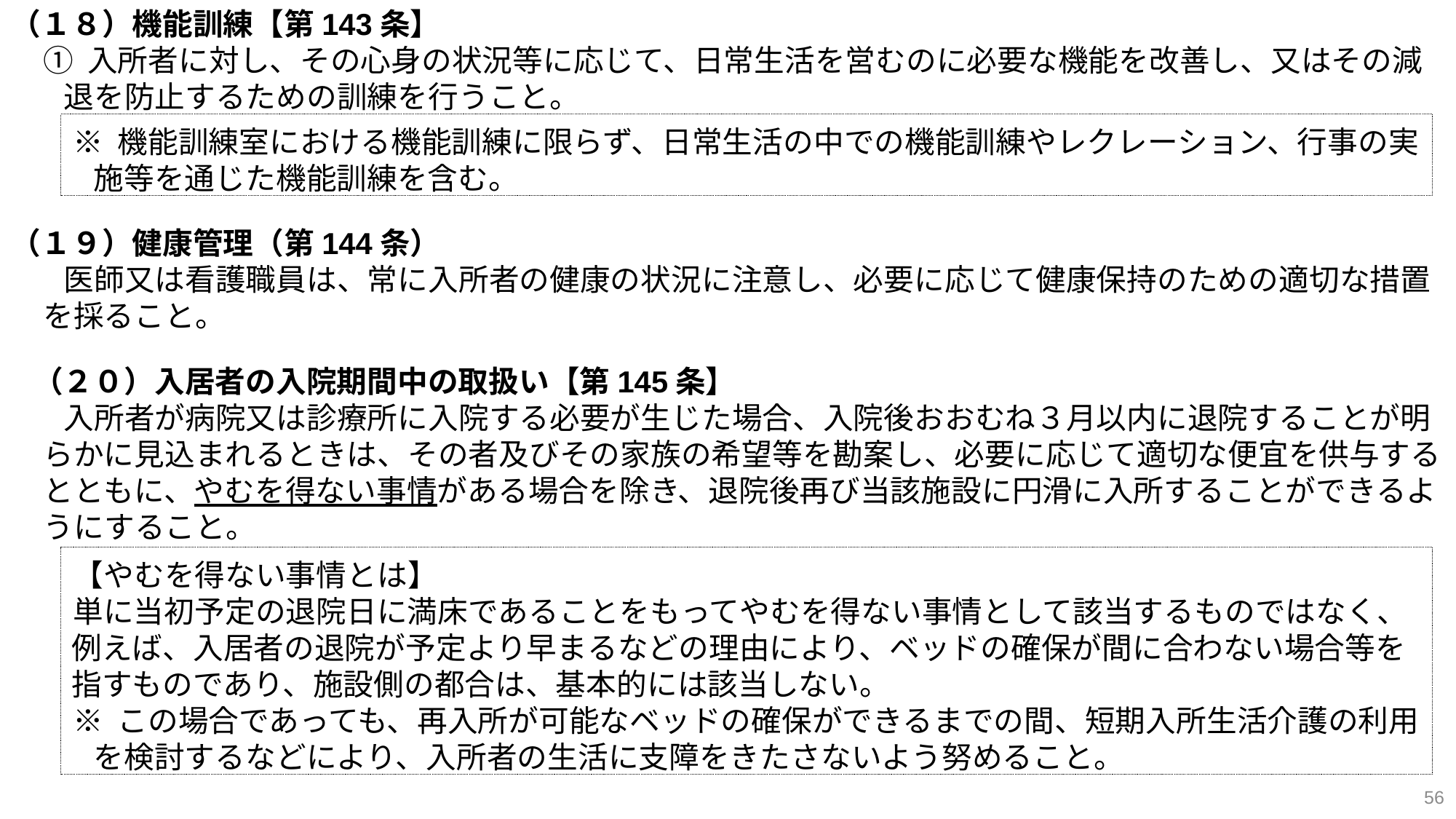

（１８）機能訓練【第143条】
① 入所者に対し、その心身の状況等に応じて、日常生活を営むのに必要な機能を改善し、又はその減退を防止するための訓練を行うこと。

（１９）健康管理（第144条）
医師又は看護職員は、常に入所者の健康の状況に注意し、必要に応じて健康保持のための適切な措置を採ること。

（２０）入居者の入院期間中の取扱い【第145条】
入所者が病院又は診療所に入院する必要が生じた場合、入院後おおむね３月以内に退院することが明らかに見込まれるときは、その者及びその家族の希望等を勘案し、必要に応じて適切な便宜を供与するとともに、やむを得ない事情がある場合を除き、退院後再び当該施設に円滑に入所することができるようにすること。
※ 機能訓練室における機能訓練に限らず、日常生活の中での機能訓練やレクレーション、行事の実施等を通じた機能訓練を含む。
【やむを得ない事情とは】
単に当初予定の退院日に満床であることをもってやむを得ない事情として該当するものではなく、例えば、入居者の退院が予定より早まるなどの理由により、ベッドの確保が間に合わない場合等を指すものであり、施設側の都合は、基本的には該当しない。
※ この場合であっても、再入所が可能なベッドの確保ができるまでの間、短期入所生活介護の利用を検討するなどにより、入所者の生活に支障をきたさないよう努めること。
56